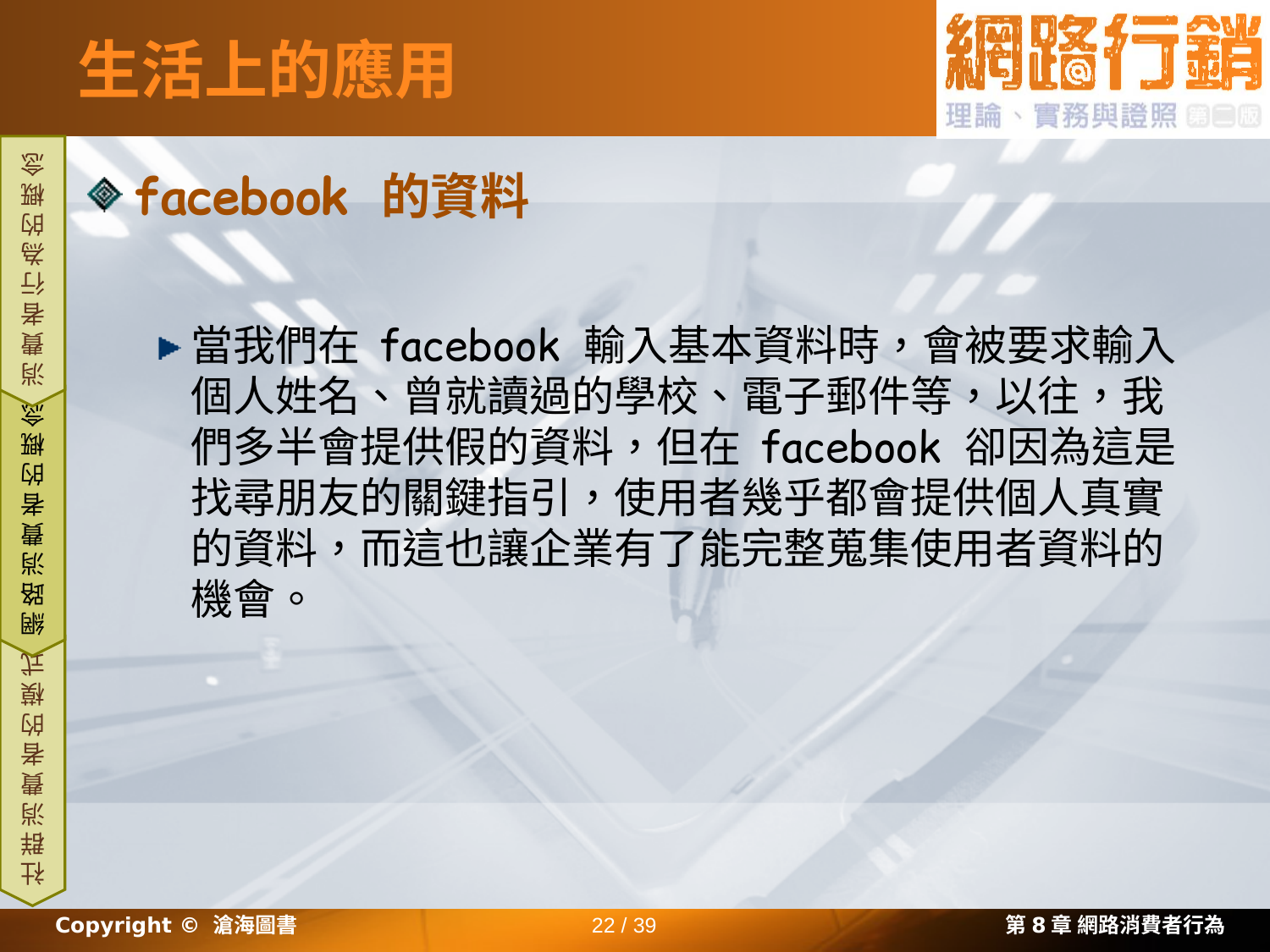

# 生活上的應用
facebook 的資料

當我們在 facebook 輸入基本資料時，會被要求輸入個人姓名、曾就讀過的學校、電子郵件等，以往，我們多半會提供假的資料，但在 facebook 卻因為這是找尋朋友的關鍵指引，使用者幾乎都會提供個人真實的資料，而這也讓企業有了能完整蒐集使用者資料的機會。
消費者行為的概念
網路消費者的概念
社群消費者的模式
Copyright © 滄海圖書
22 / 39
第8章 網路消費者行為